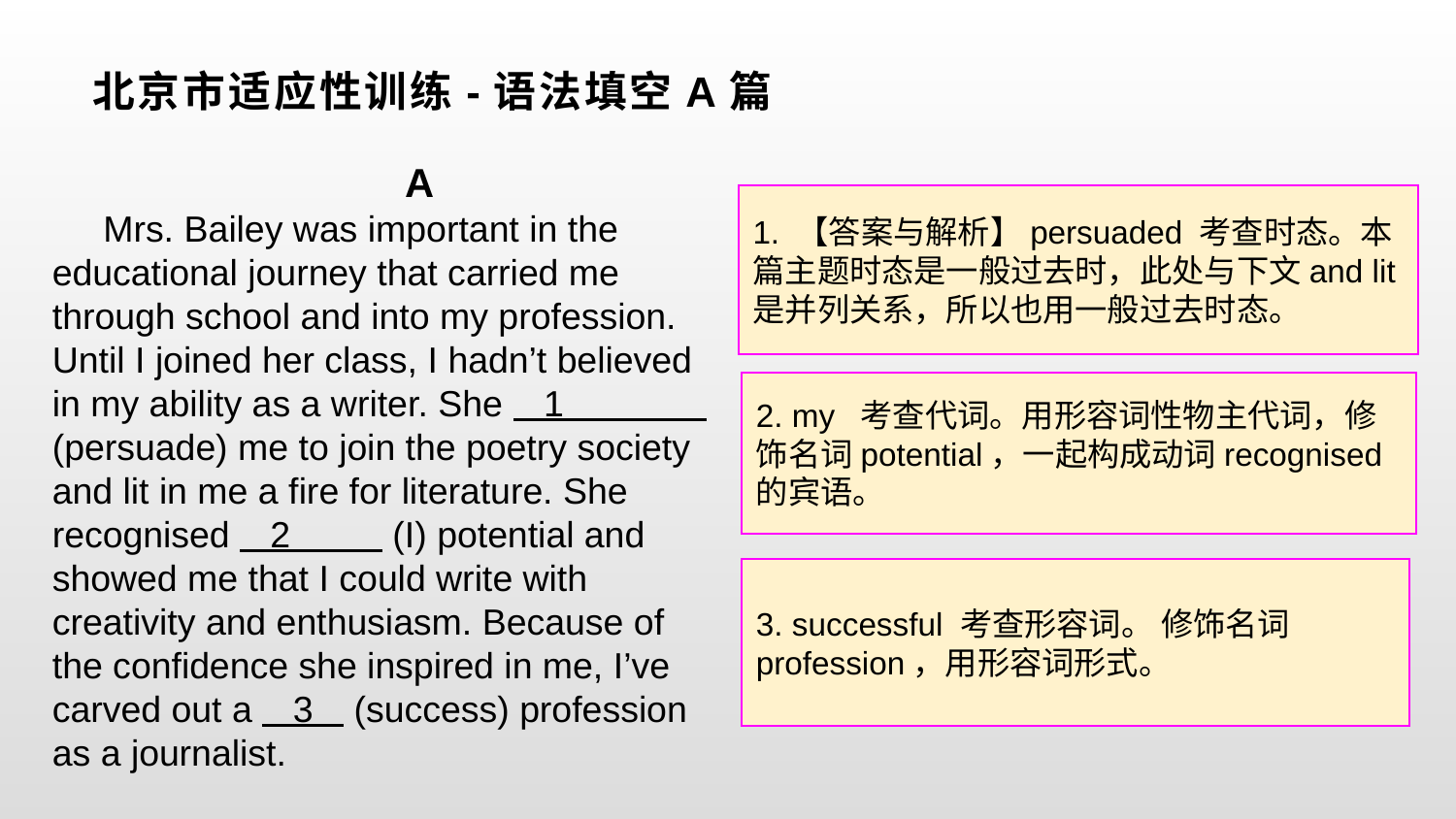

# 北京市适应性训练-语法填空A篇
A
     Mrs. Bailey was important in the educational journey that carried me through school and into my profession. Until I joined her class, I hadn’t believed in my ability as a writer. She    1               (persuade) me to join the poetry society and lit in me a fire for literature. She recognised    2          (I) potential and showed me that I could write with creativity and enthusiasm. Because of the confidence she inspired in me, I’ve carved out a    3    (success) profession as a journalist.
1. 【答案与解析】persuaded 考查时态。本篇主题时态是一般过去时，此处与下文and lit 是并列关系，所以也用一般过去时态。
2. my  考查代词。用形容词性物主代词，修饰名词potential，一起构成动词recognised的宾语。
3. successful 考查形容词。 修饰名词profession，用形容词形式。